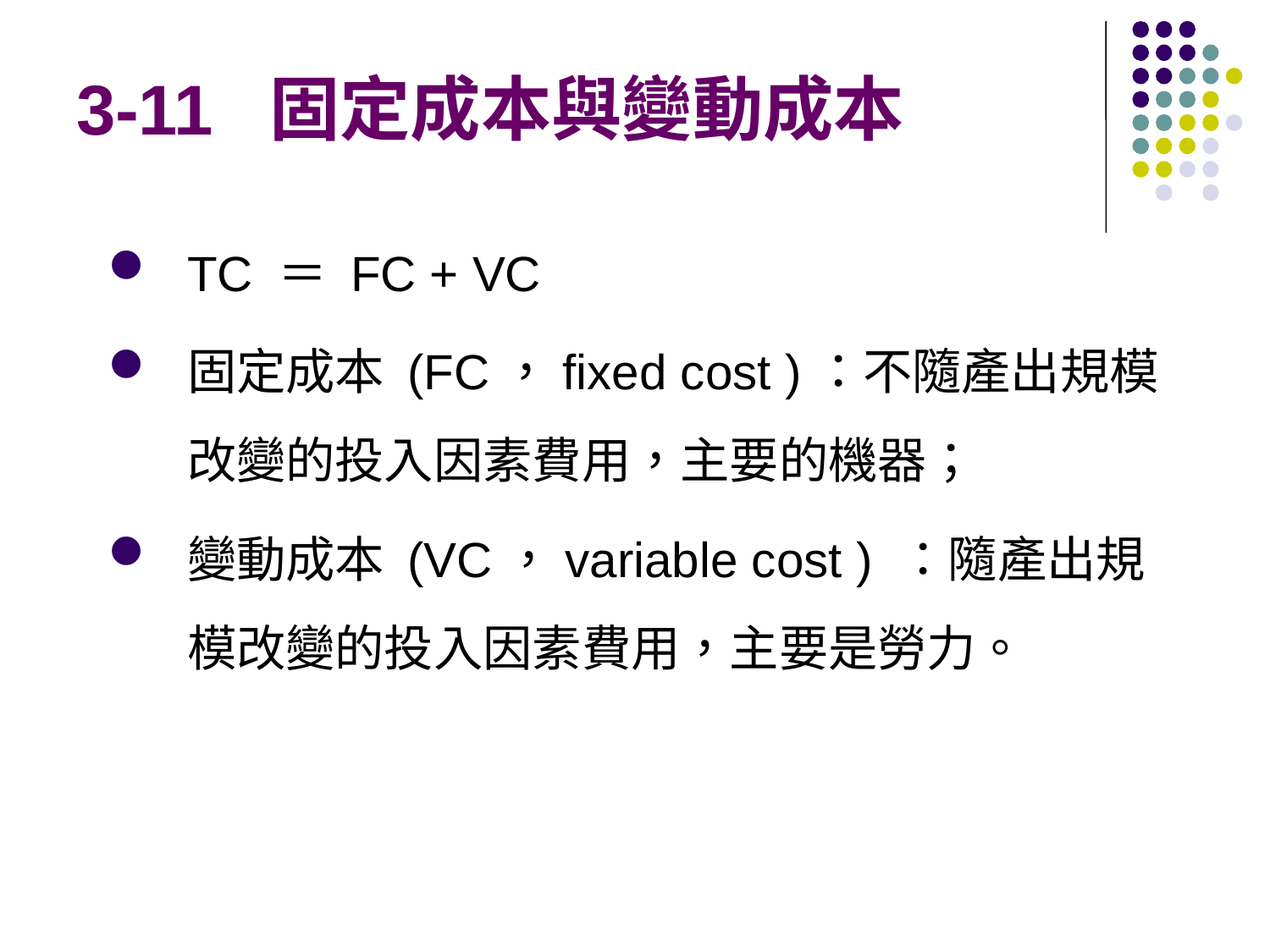

# 3-11  固定成本與變動成本
TC ＝ FC + VC
固定成本 (FC，fixed cost )：不隨產出規模改變的投入因素費用，主要的機器；
變動成本 (VC，variable cost ) ：隨產出規模改變的投入因素費用，主要是勞力。